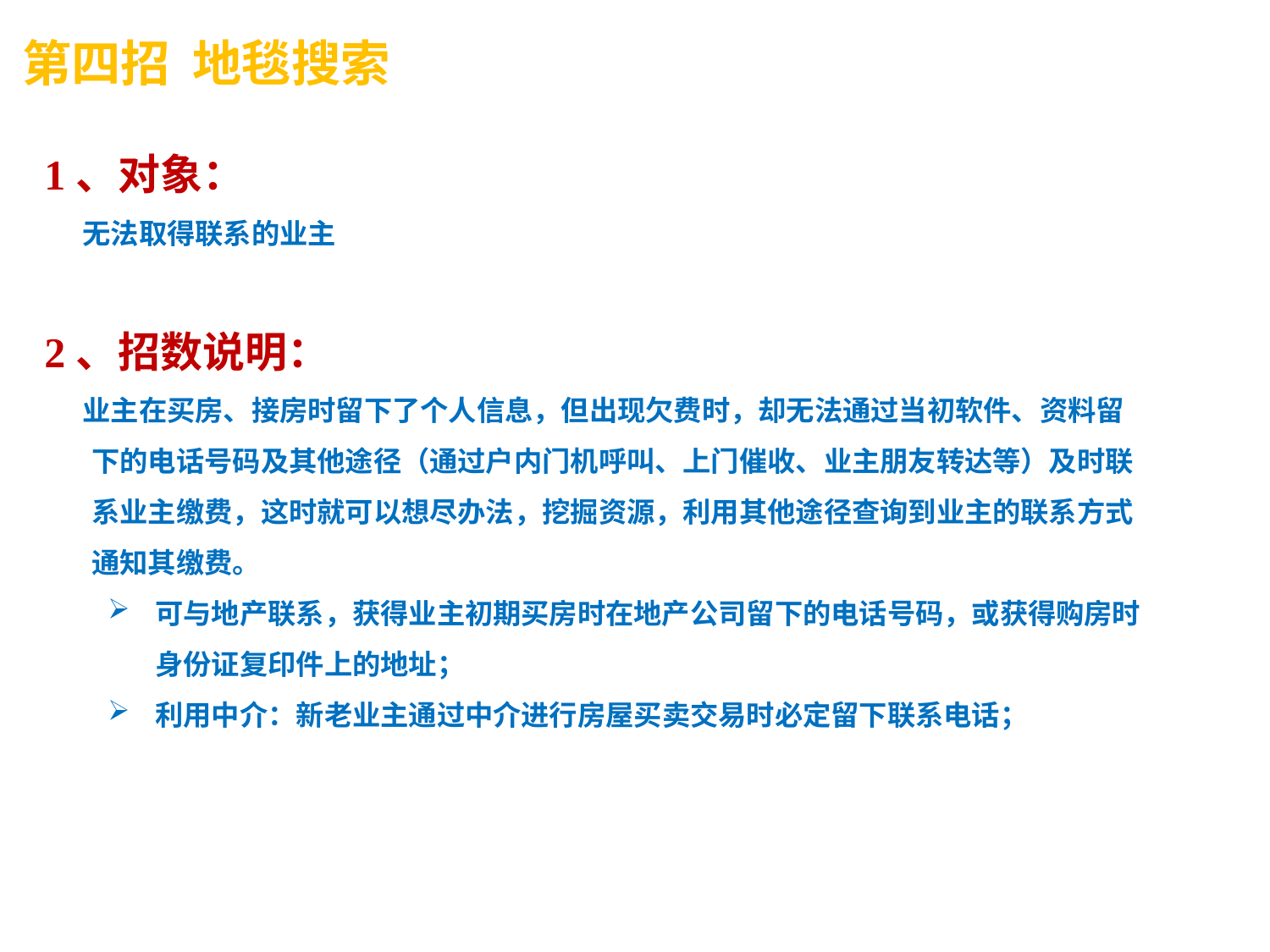

第四招  地毯搜索
1、对象：
     无法取得联系的业主

2、招数说明：
     业主在买房、接房时留下了个人信息，但出现欠费时，却无法通过当初软件、资料留下的电话号码及其他途径（通过户内门机呼叫、上门催收、业主朋友转达等）及时联系业主缴费，这时就可以想尽办法，挖掘资源，利用其他途径查询到业主的联系方式通知其缴费。
可与地产联系，获得业主初期买房时在地产公司留下的电话号码，或获得购房时身份证复印件上的地址；
利用中介：新老业主通过中介进行房屋买卖交易时必定留下联系电话；